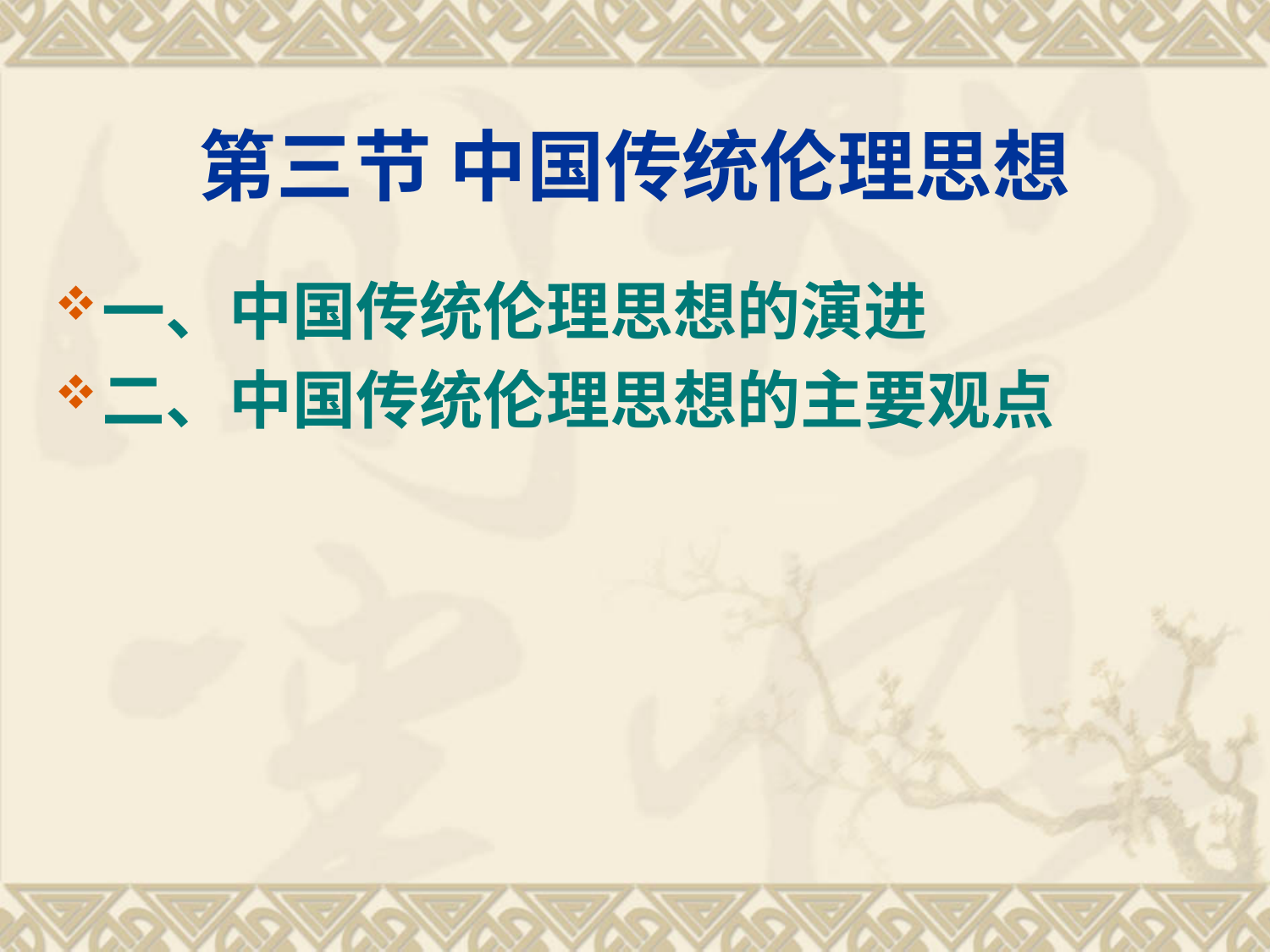

# 第三节 中国传统伦理思想
一、中国传统伦理思想的演进
二、中国传统伦理思想的主要观点